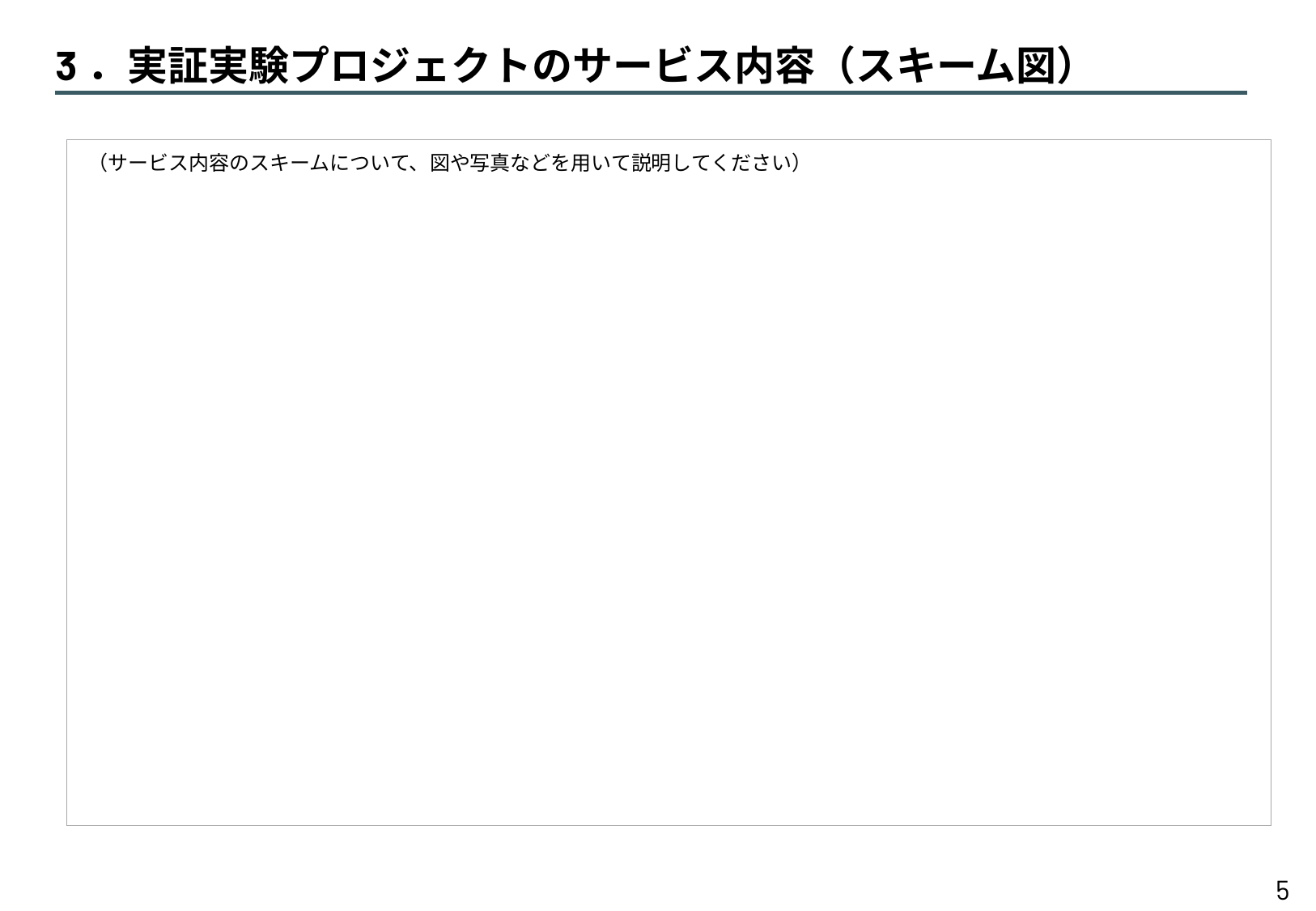

# 3．実証実験プロジェクトのサービス内容（スキーム図）
（サービス内容のスキームについて、図や写真などを用いて説明してください）
5